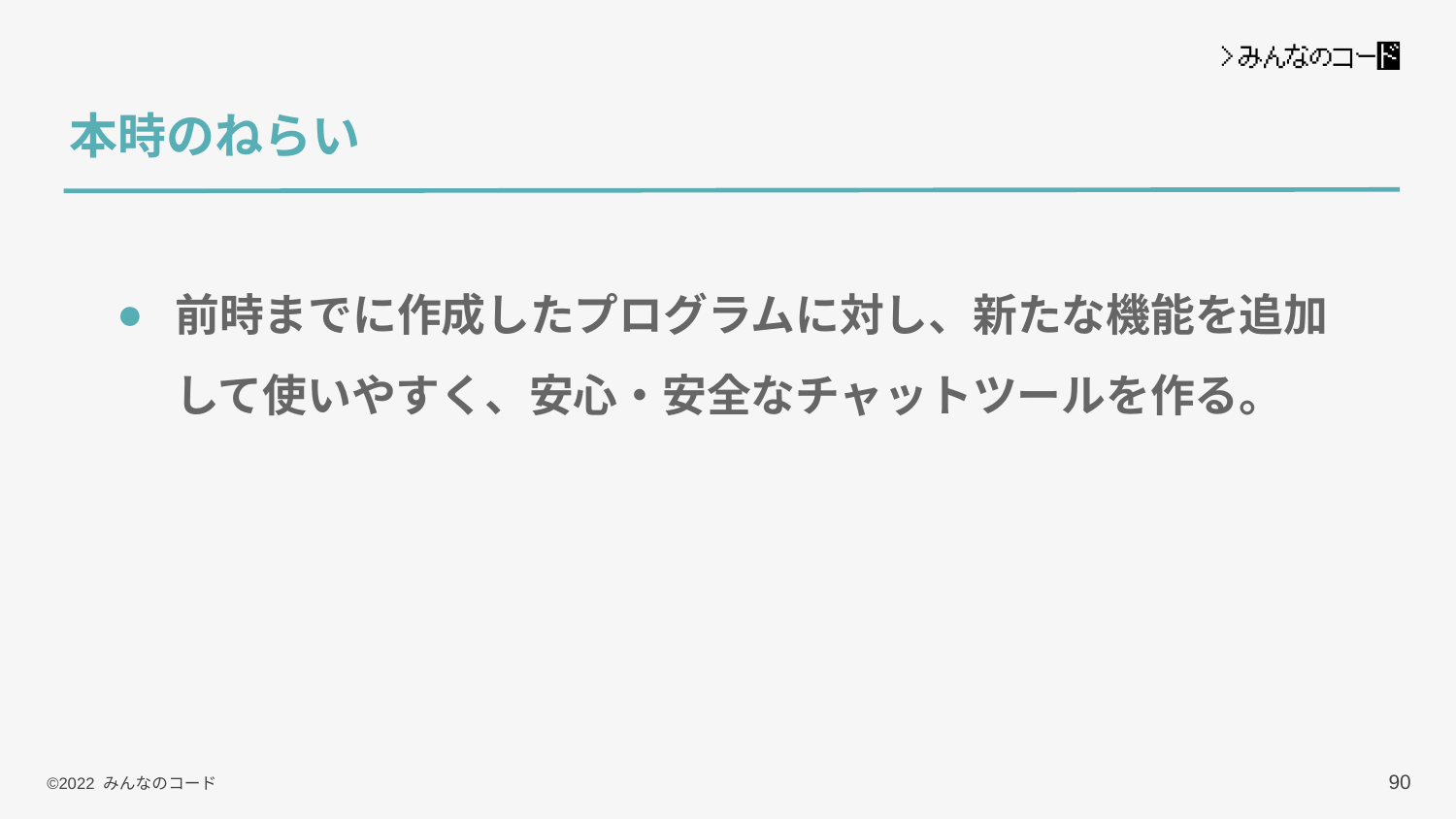

# 本時のねらい
前時までに作成したプログラムに対し、新たな機能を追加して使いやすく、安心・安全なチャットツールを作る。